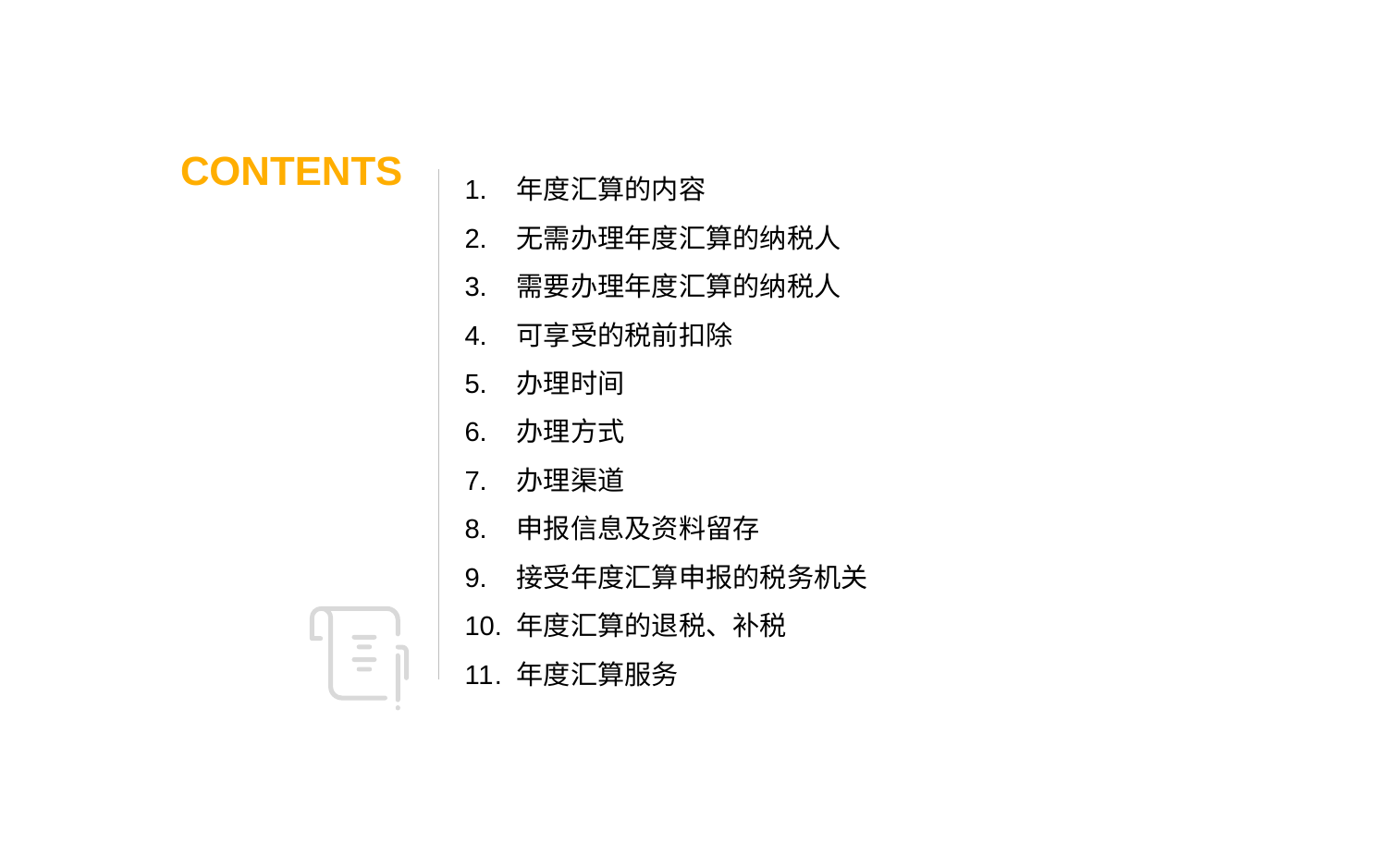

CONTENTS
年度汇算的内容
无需办理年度汇算的纳税人
需要办理年度汇算的纳税人
可享受的税前扣除
办理时间
办理方式
办理渠道
申报信息及资料留存
接受年度汇算申报的税务机关
年度汇算的退税、补税
年度汇算服务